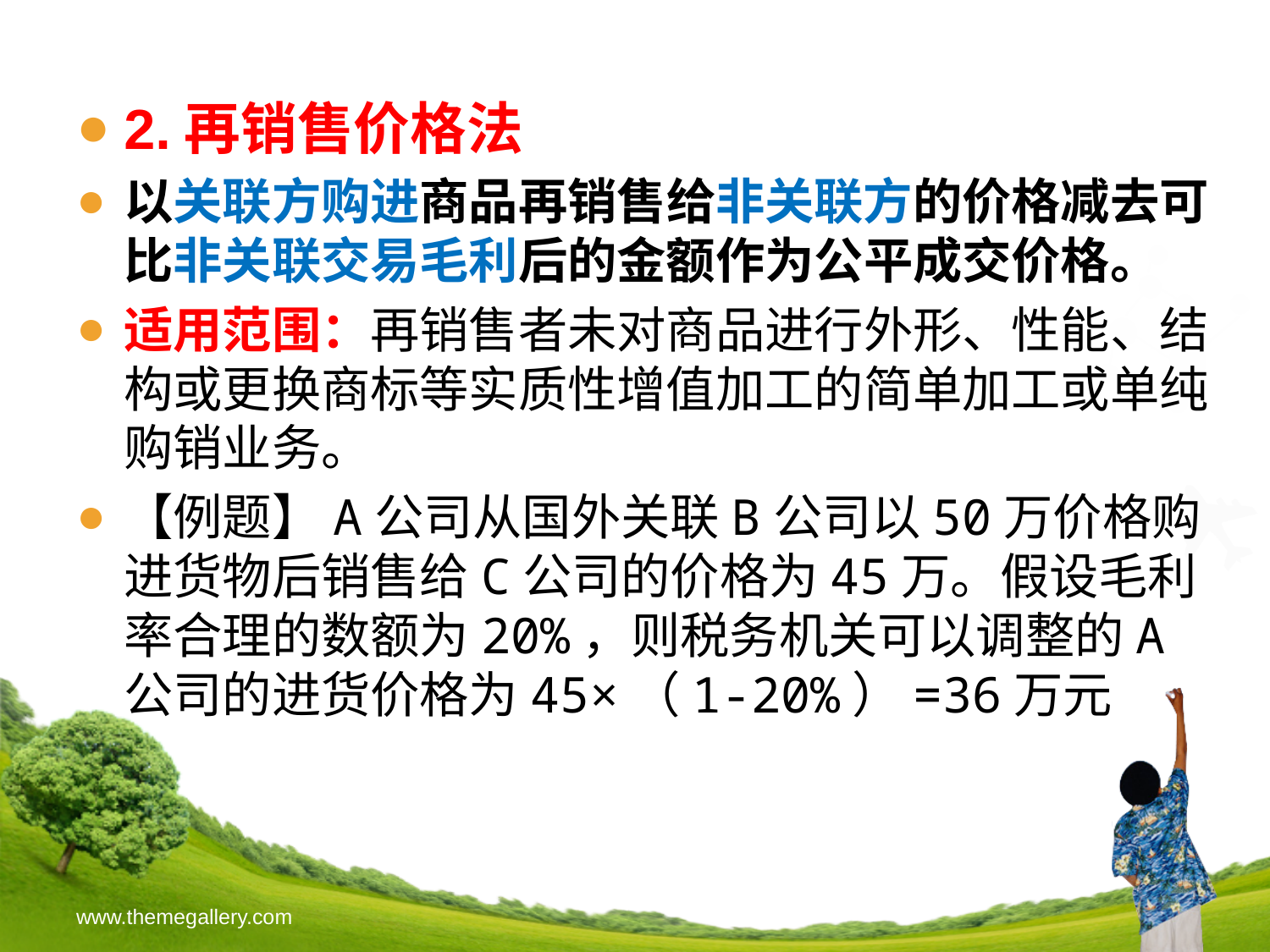

2.再销售价格法
以关联方购进商品再销售给非关联方的价格减去可比非关联交易毛利后的金额作为公平成交价格。
适用范围：再销售者未对商品进行外形、性能、结构或更换商标等实质性增值加工的简单加工或单纯购销业务。
【例题】A公司从国外关联B公司以50万价格购进货物后销售给C公司的价格为45万。假设毛利率合理的数额为20%，则税务机关可以调整的A公司的进货价格为45×（1-20%）=36万元
www.themegallery.com